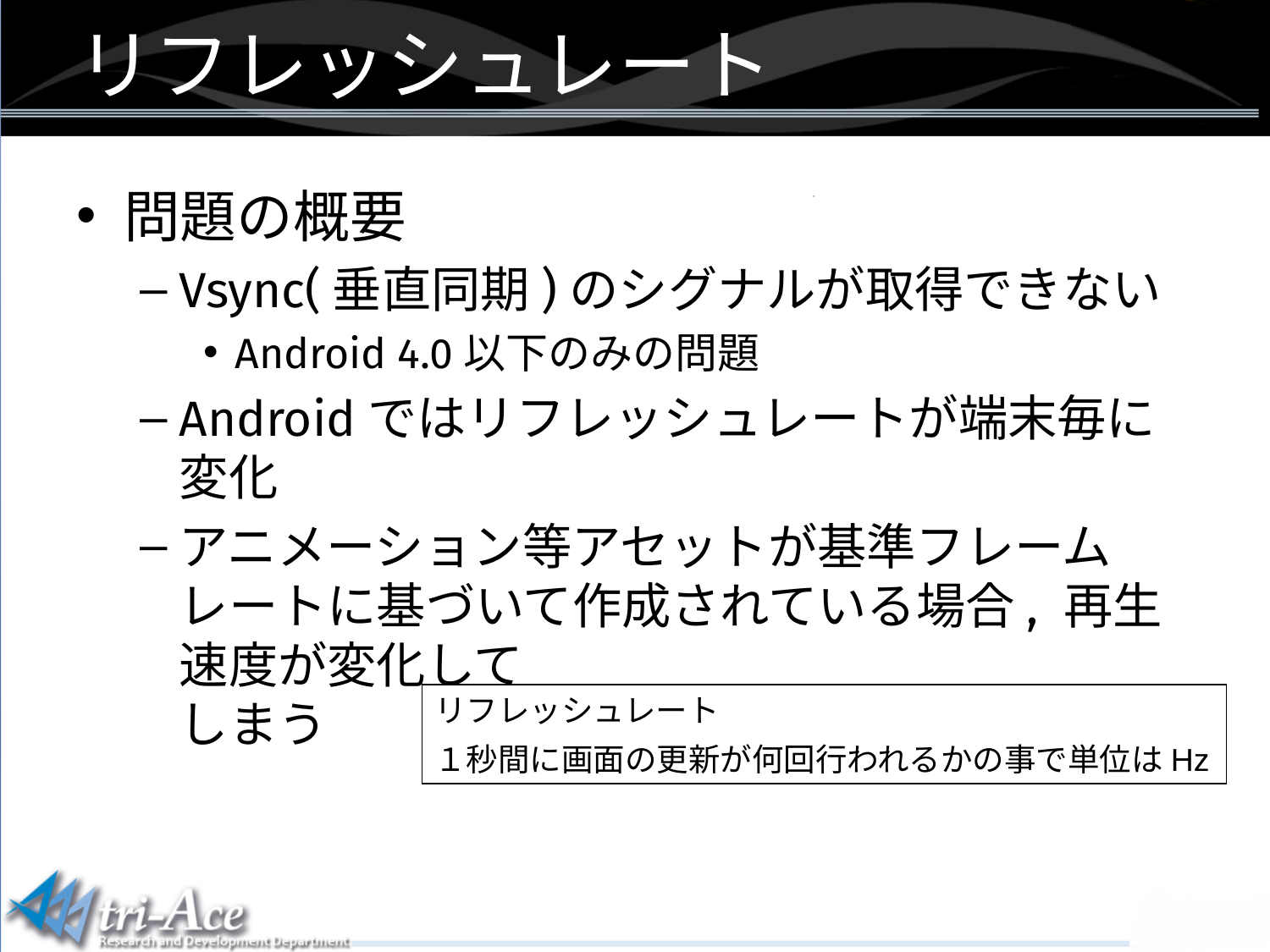

# リフレッシュレート
問題の概要
Vsync(垂直同期)のシグナルが取得できない
Android 4.0以下のみの問題
Androidではリフレッシュレートが端末毎に変化
アニメーション等アセットが基準フレームレートに基づいて作成されている場合, 再生速度が変化して
しまう

リフレッシュレート
１秒間に画面の更新が何回行われるかの事で単位はHz